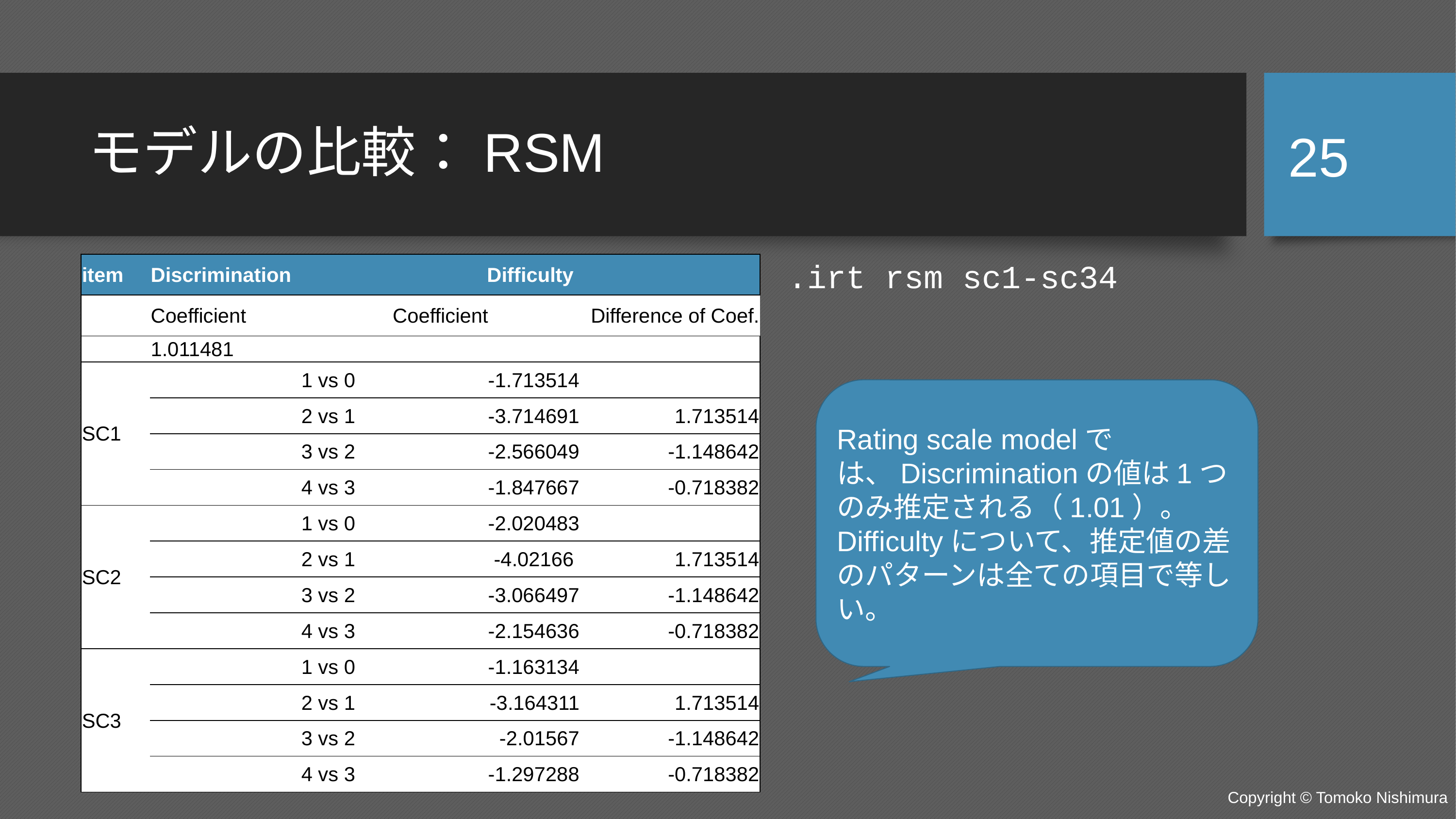

25
# モデルの比較：RSM
.irt rsm sc1-sc34
| item | Discrimination | Difficulty |  |  |
| --- | --- | --- | --- | --- |
|  | Coefficient | Coefficient |  | Difference of Coef. |
|  | 1.011481 |  |  |  |
| SC1 |  | 1 vs 0 | -1.713514 |  |
|  |  | 2 vs 1 | -3.714691 | 1.713514 |
|  |  | 3 vs 2 | -2.566049 | -1.148642 |
|  |  | 4 vs 3 | -1.847667 | -0.718382 |
| SC2 |  | 1 vs 0 | -2.020483 |  |
|  |  | 2 vs 1 | -4.02166 | 1.713514 |
|  |  | 3 vs 2 | -3.066497 | -1.148642 |
|  |  | 4 vs 3 | -2.154636 | -0.718382 |
| SC3 |  | 1 vs 0 | -1.163134 |  |
|  |  | 2 vs 1 | -3.164311 | 1.713514 |
|  |  | 3 vs 2 | -2.01567 | -1.148642 |
|  |  | 4 vs 3 | -1.297288 | -0.718382 |
Rating scale modelでは、Discriminationの値は1つのみ推定される（1.01）。
Difficultyについて、推定値の差のパターンは全ての項目で等しい。
Copyright © Tomoko Nishimura